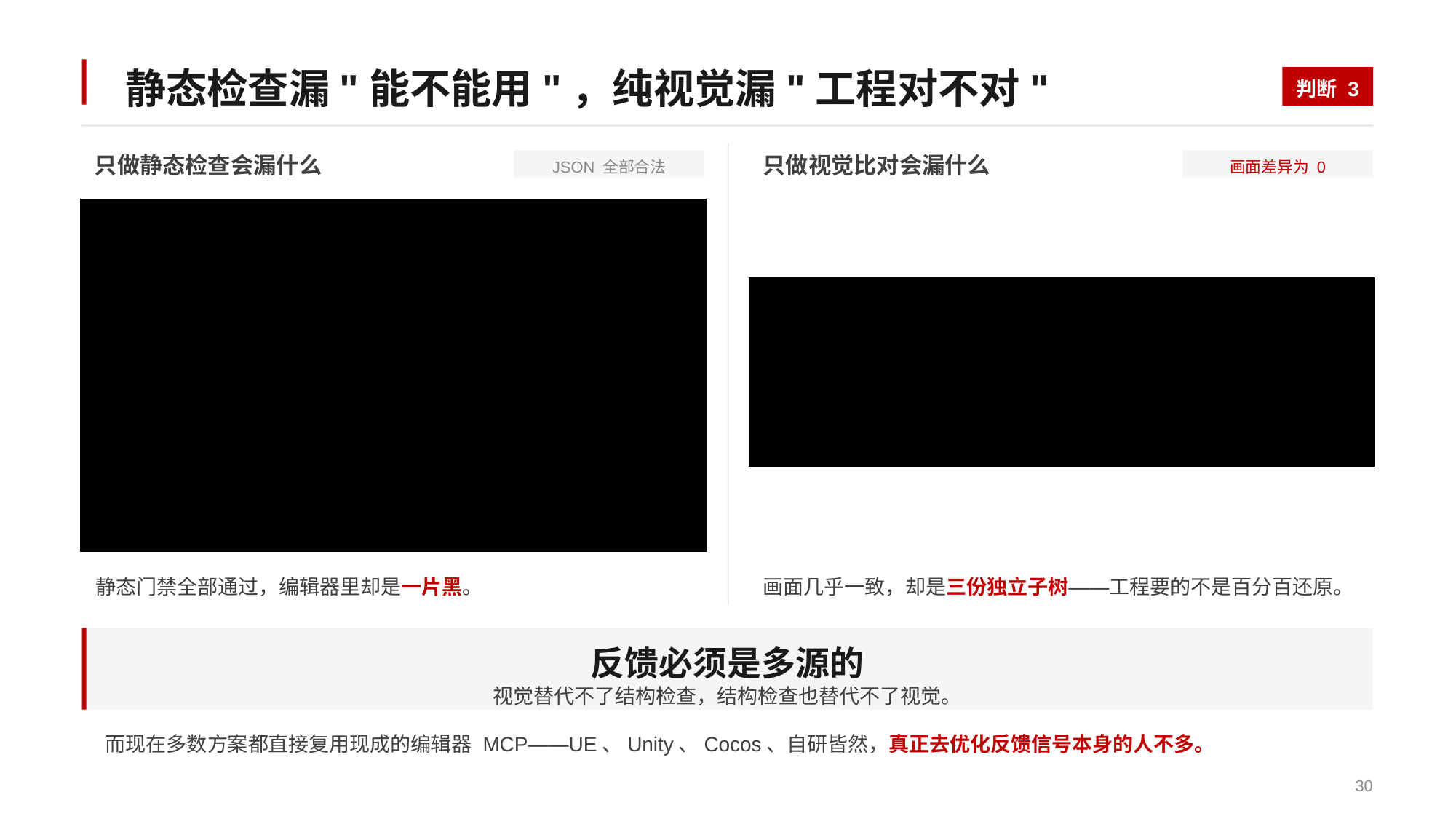

静态检查漏"能不能用"，纯视觉漏"工程对不对"

判断 3

只做静态检查会漏什么
只做视觉比对会漏什么
JSON 全部合法
画面差异为 0

静态门禁全部通过，编辑器里却是一片黑。
画面几乎一致，却是三份独立子树——工程要的不是百分百还原。

反馈必须是多源的
视觉替代不了结构检查，结构检查也替代不了视觉。
而现在多数方案都直接复用现成的编辑器 MCP——UE、Unity、Cocos、自研皆然，真正去优化反馈信号本身的人不多。
30